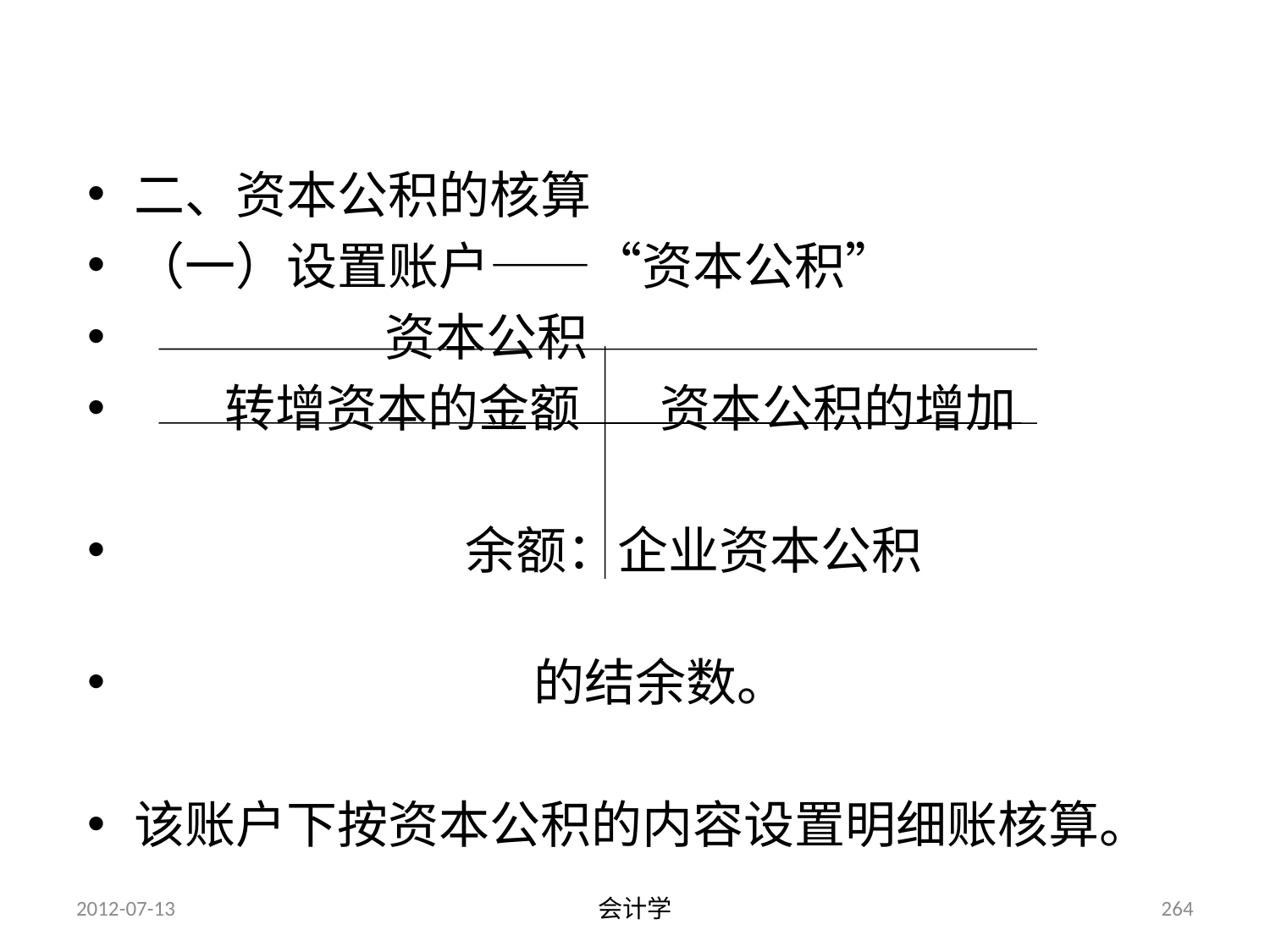

二、资本公积的核算
（一）设置账户——“资本公积”
                     资本公积
       转增资本的金额       资本公积的增加

                            余额：企业资本公积
                                  的结余数。

该账户下按资本公积的内容设置明细账核算。

2012-07-13
会计学
264